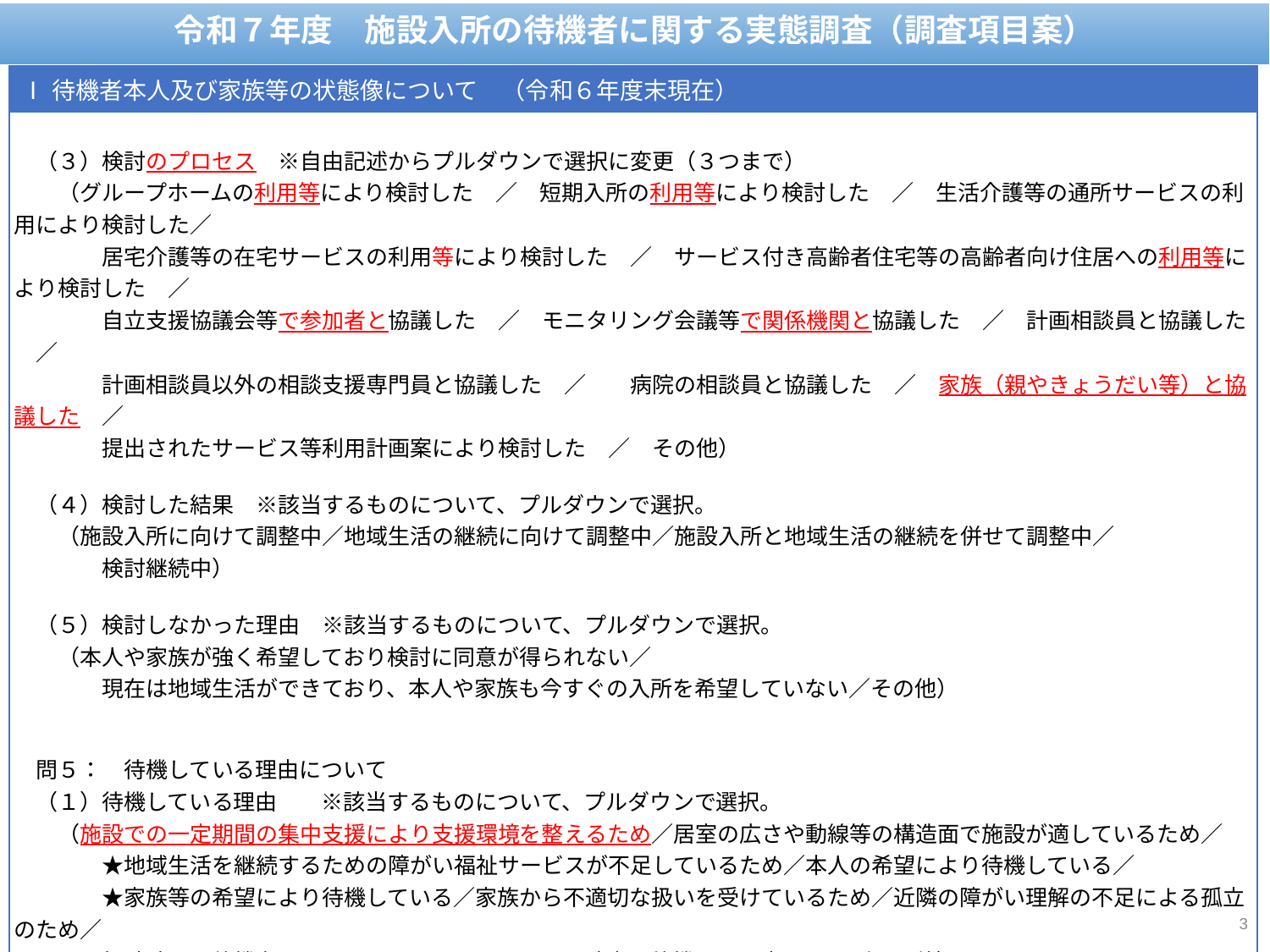

令和７年度　施設入所の待機者に関する実態調査（調査項目案）
| Ⅰ待機者本人及び家族等の状態像について　（令和６年度末現在） |
| --- |
| （３）検討のプロセス　※自由記述からプルダウンで選択に変更（３つまで） 　　（グループホームの利用等により検討した　／　短期入所の利用等により検討した　／　生活介護等の通所サービスの利用により検討した／ 　　　　居宅介護等の在宅サービスの利用等により検討した　／　サービス付き高齢者住宅等の高齢者向け住居への利用等により検討した　／ 　　　　自立支援協議会等で参加者と協議した　／　モニタリング会議等で関係機関と協議した　／　計画相談員と協議した　／ 　　　　計画相談員以外の相談支援専門員と協議した　／　　病院の相談員と協議した　／　家族（親やきょうだい等）と協議した　／ 　　　　提出されたサービス等利用計画案により検討した　／　その他） 　（４）検討した結果　※該当するものについて、プルダウンで選択。 　　（施設入所に向けて調整中／地域生活の継続に向けて調整中／施設入所と地域生活の継続を併せて調整中／ 　　　　検討継続中） 　（５）検討しなかった理由　※該当するものについて、プルダウンで選択。 　　（本人や家族が強く希望しており検討に同意が得られない／ 　　　　現在は地域生活ができており、本人や家族も今すぐの入所を希望していない／その他） 　問５：　待機している理由について 　（１）待機している理由　　※該当するものについて、プルダウンで選択。 　　（施設での一定期間の集中支援により支援環境を整えるため／居室の広さや動線等の構造面で施設が適しているため／ 　　　　★地域生活を継続するための障がい福祉サービスが不足しているため／本人の希望により待機している／ 　　　　★家族等の希望により待機している／家族から不適切な扱いを受けているため／近隣の障がい理解の不足による孤立のため／ 　　　　相談時から待機者としてエントリーしたまま、現時点で待機する理由は不明／その他） |
3